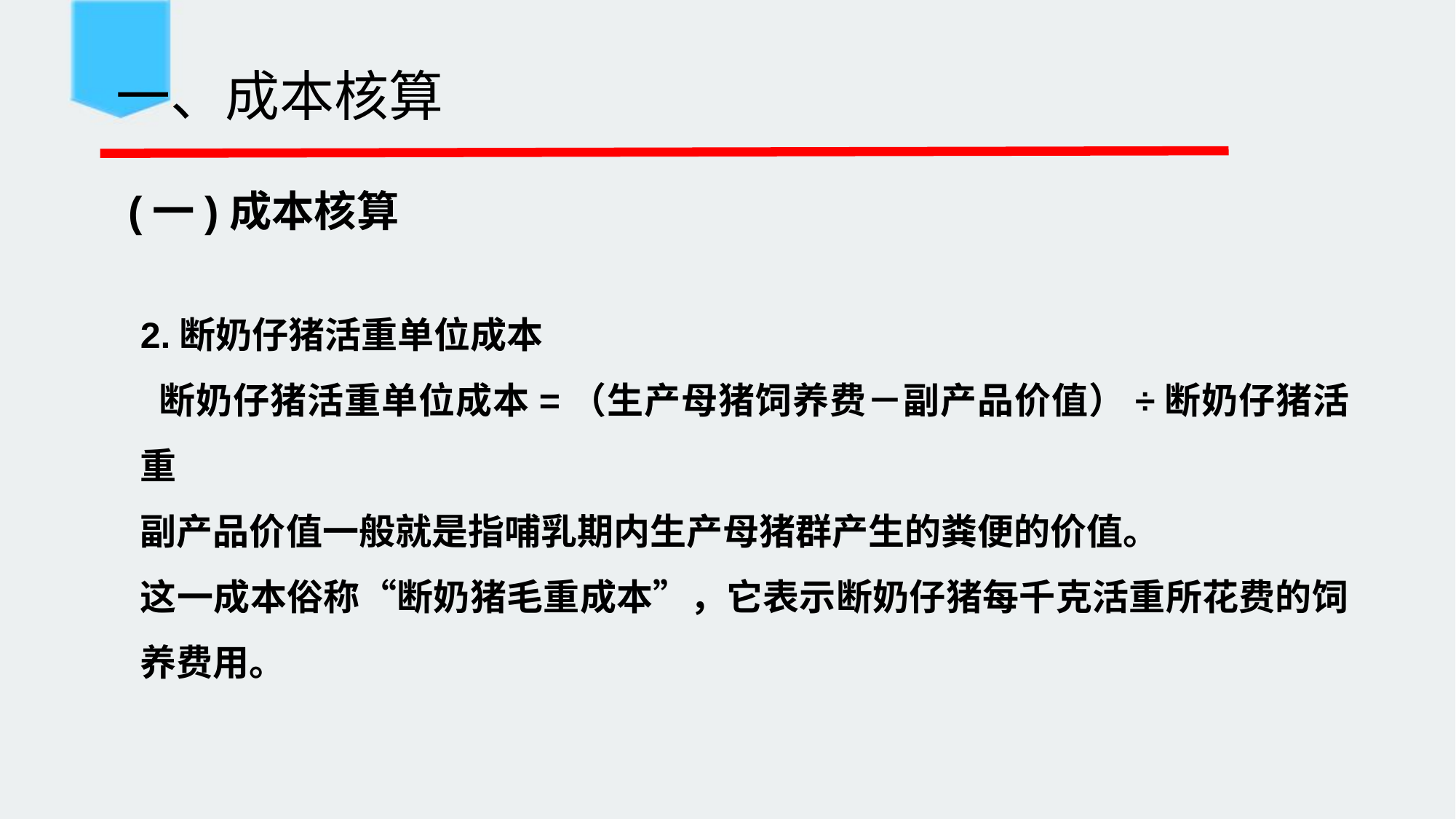

一、成本核算
(一)成本核算

2.断奶仔猪活重单位成本
 断奶仔猪活重单位成本=（生产母猪饲养费－副产品价值）÷断奶仔猪活重
副产品价值一般就是指哺乳期内生产母猪群产生的粪便的价值。
这一成本俗称“断奶猪毛重成本”，它表示断奶仔猪每千克活重所花费的饲养费用。